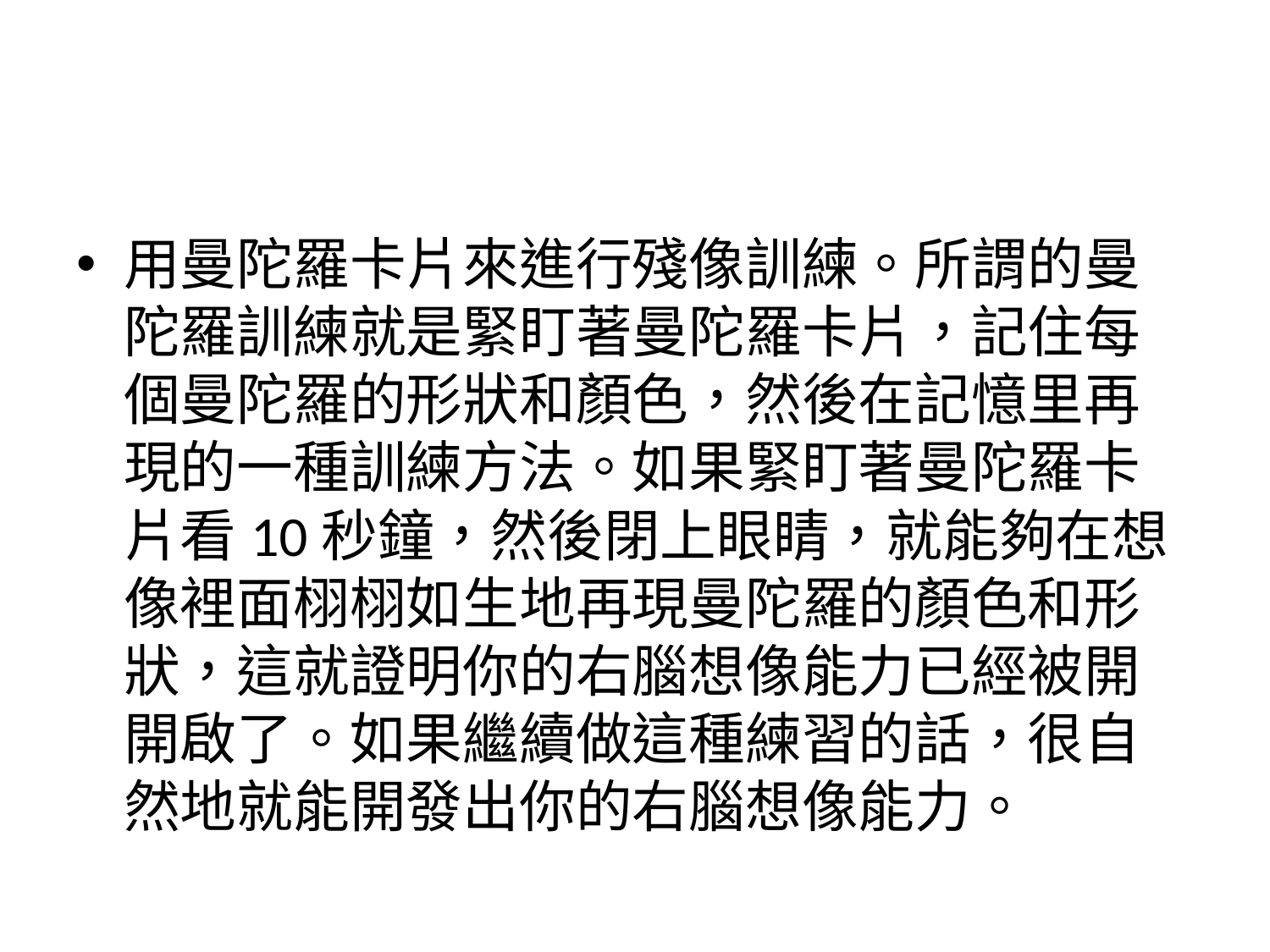

#
用曼陀羅卡片來進行殘像訓練。所謂的曼陀羅訓練就是緊盯著曼陀羅卡片，記住每個曼陀羅的形狀和顏色，然後在記憶里再現的一種訓練方法。如果緊盯著曼陀羅卡片看10秒鐘，然後閉上眼睛，就能夠在想像裡面栩栩如生地再現曼陀羅的顏色和形狀，這就證明你的右腦想像能力已經被開開啟了。如果繼續做這種練習的話，很自然地就能開發出你的右腦想像能力。